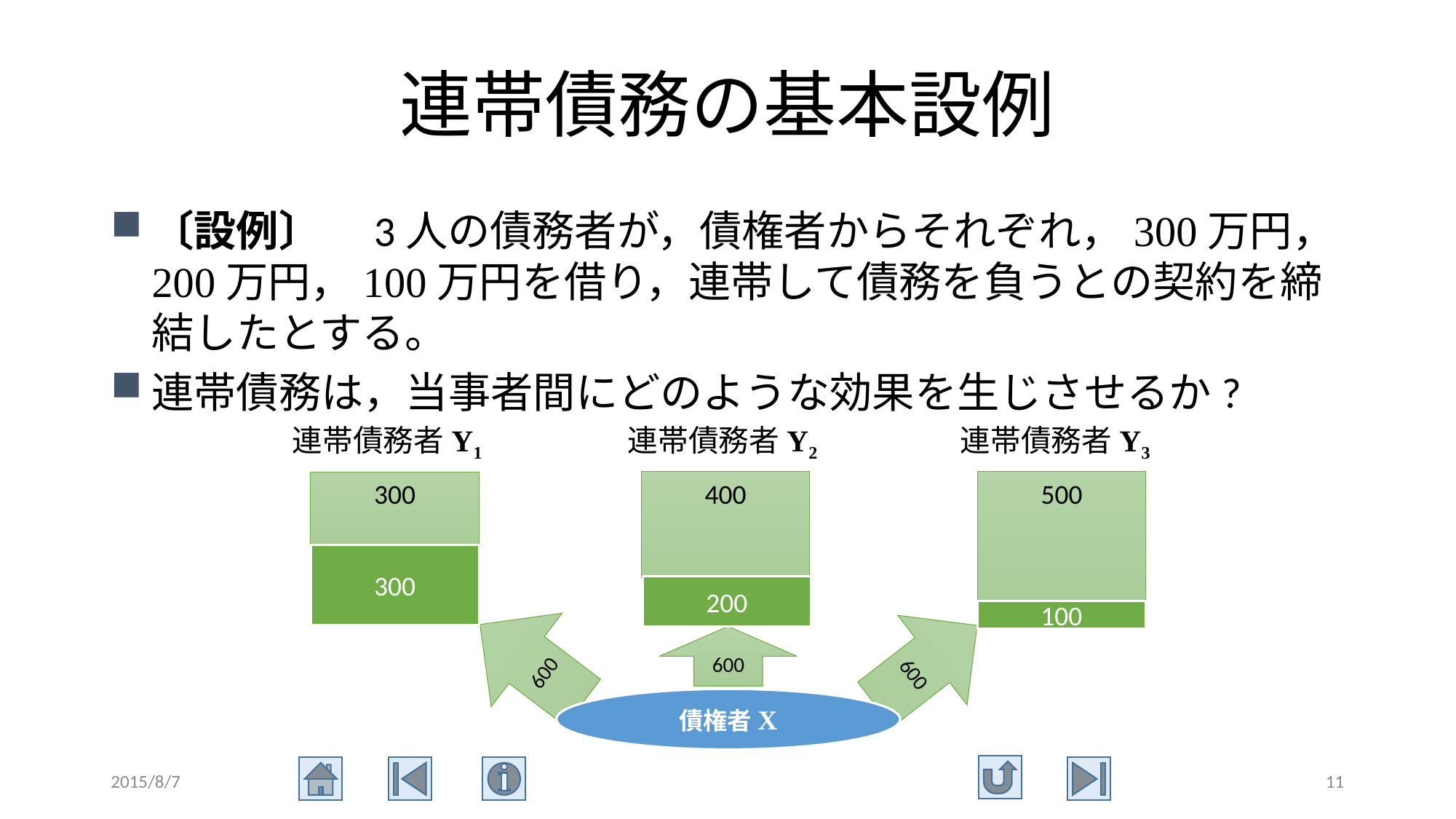

# 連帯債務の基本設例
〔設例〕　3人の債務者が，債権者からそれぞれ，300万円，200万円，100万円を借り，連帯して債務を負うとの契約を締結したとする。
連帯債務は，当事者間にどのような効果を生じさせるか?
連帯債務者Y1
連帯債務者Y2
連帯債務者Y3
400
500
300
300
200
600
600
100
600
債権者X
2015/8/7
11